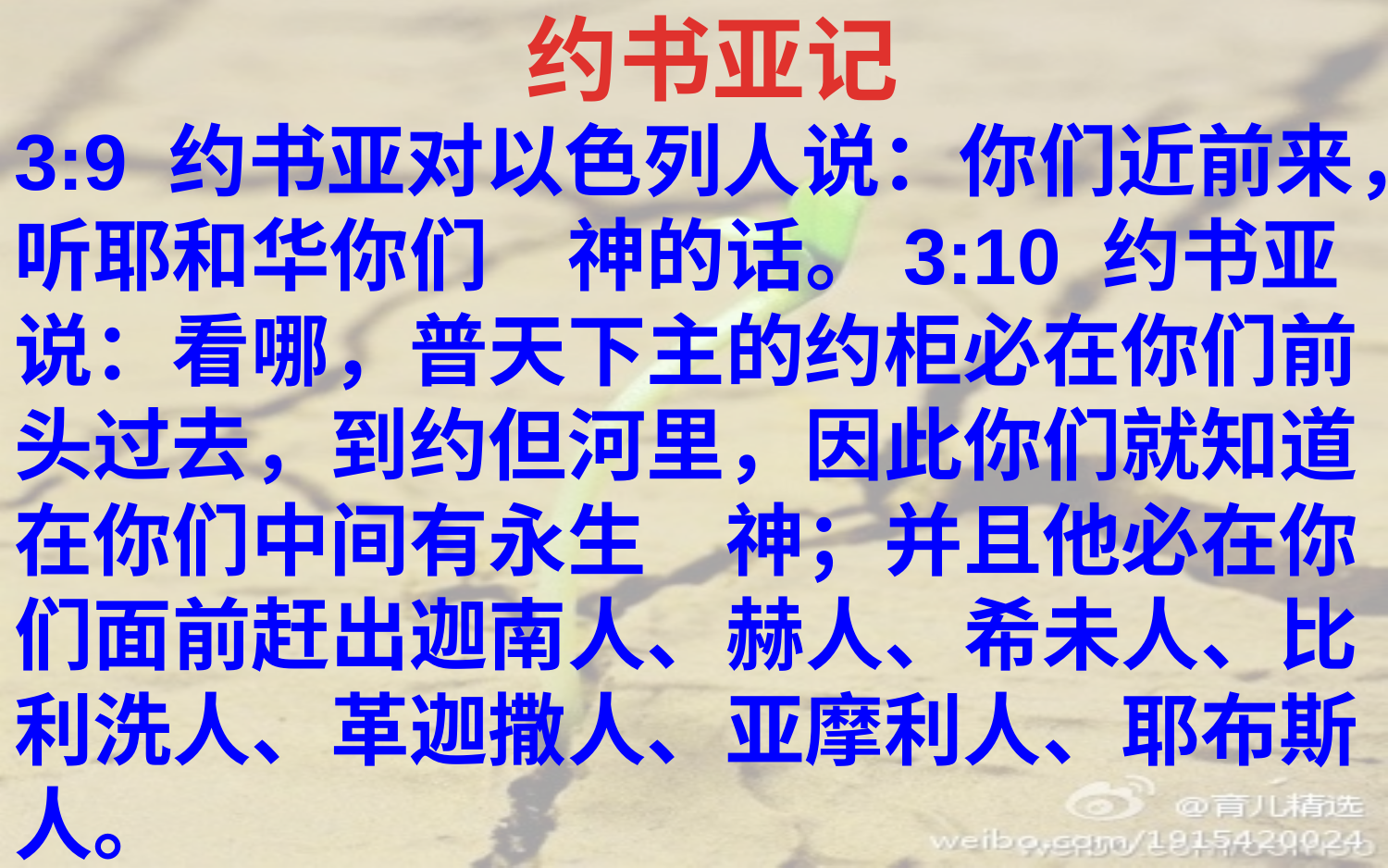

约书亚记
3:9 约书亚对以色列人说：你们近前来，听耶和华你们　神的话。3:10 约书亚说：看哪，普天下主的约柜必在你们前头过去，到约但河里，因此你们就知道在你们中间有永生　神；并且他必在你们面前赶出迦南人、赫人、希未人、比利洗人、革迦撒人、亚摩利人、耶布斯人。